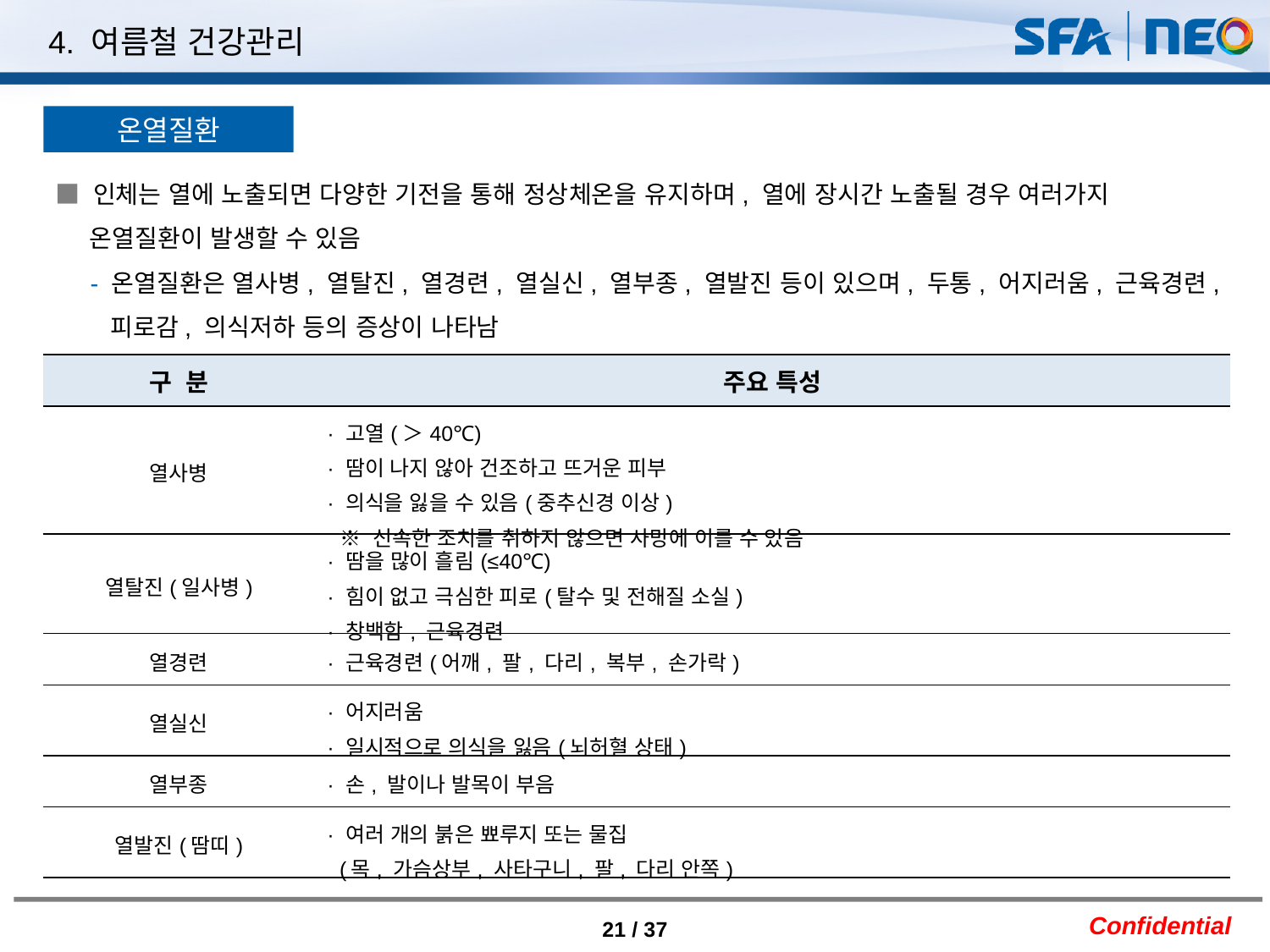

4. 여름철 건강관리
온열질환
■ 인체는 열에 노출되면 다양한 기전을 통해 정상체온을 유지하며, 열에 장시간 노출될 경우 여러가지
    온열질환이 발생할 수 있음
     - 온열질환은 열사병, 열탈진, 열경련, 열실신, 열부종, 열발진 등이 있으며, 두통, 어지러움, 근육경련,
       피로감, 의식저하 등의 증상이 나타남
| 구 분 | 주요 특성 |
| --- | --- |
| 열사병 | ∙ 고열(＞40℃) ∙ 땀이 나지 않아 건조하고 뜨거운 피부 ∙ 의식을 잃을 수 있음(중추신경 이상) ※ 신속한 조치를 취하지 않으면 사망에 이를 수 있음 |
| 열탈진(일사병) | ∙ 땀을 많이 흘림(≤40℃) ∙ 힘이 없고 극심한 피로(탈수 및 전해질 소실) ∙ 창백함, 근육경련 |
| 열경련 | ∙ 근육경련(어깨, 팔, 다리, 복부, 손가락) |
| 열실신 | ∙ 어지러움 ∙ 일시적으로 의식을 잃음(뇌허혈 상태) |
| 열부종 | ∙ 손, 발이나 발목이 부음 |
| 열발진(땀띠) | ∙ 여러 개의 붉은 뾰루지 또는 물집 (목, 가슴상부, 사타구니, 팔, 다리 안쪽) |